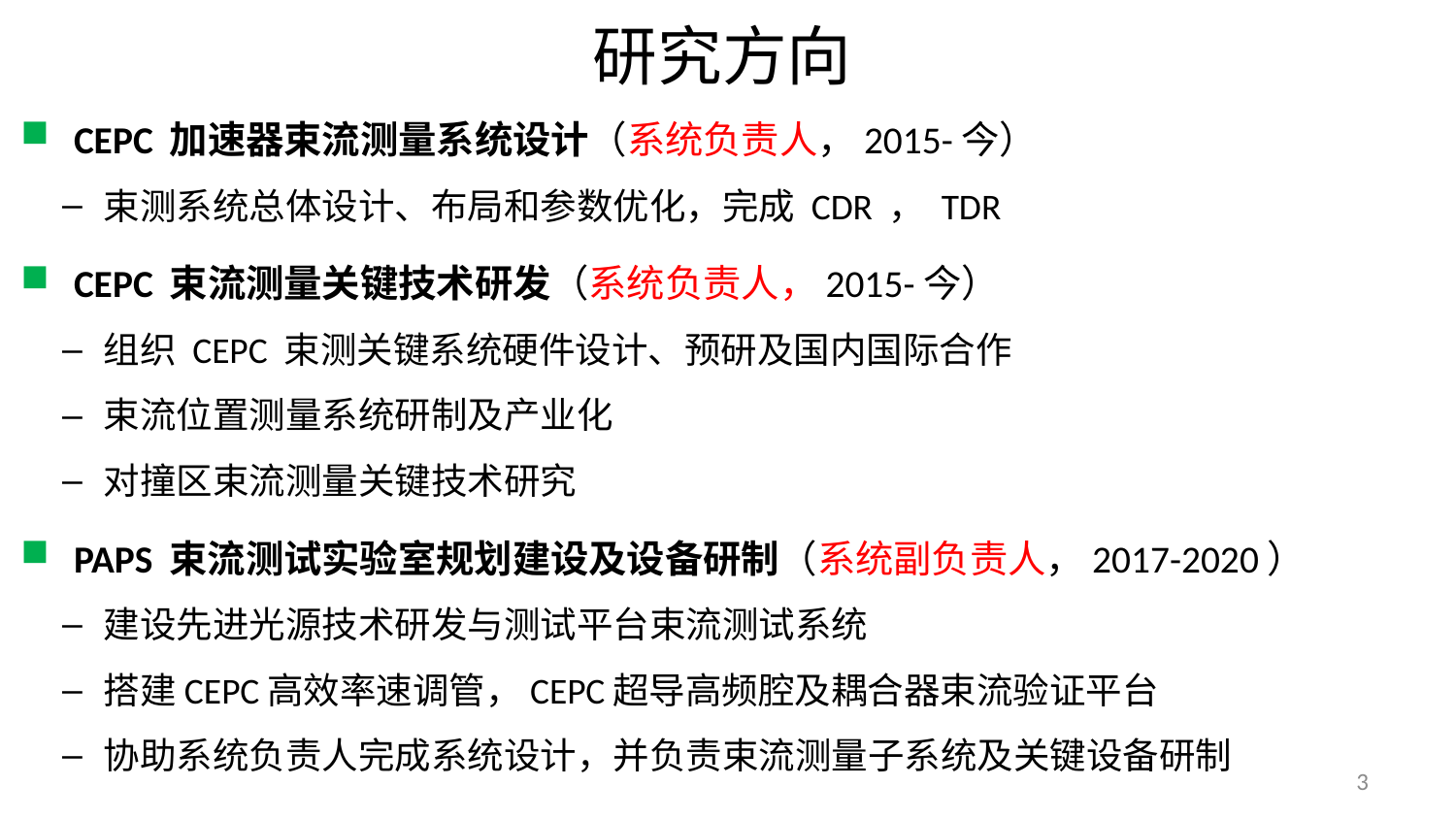

# 研究方向
CEPC 加速器束流测量系统设计（系统负责人，2015-今）
束测系统总体设计、布局和参数优化，完成 CDR ， TDR
CEPC 束流测量关键技术研发（系统负责人，2015-今）
组织 CEPC 束测关键系统硬件设计、预研及国内国际合作
束流位置测量系统研制及产业化
对撞区束流测量关键技术研究
PAPS 束流测试实验室规划建设及设备研制（系统副负责人，2017-2020）
建设先进光源技术研发与测试平台束流测试系统
搭建CEPC高效率速调管，CEPC超导高频腔及耦合器束流验证平台
协助系统负责人完成系统设计，并负责束流测量子系统及关键设备研制

3